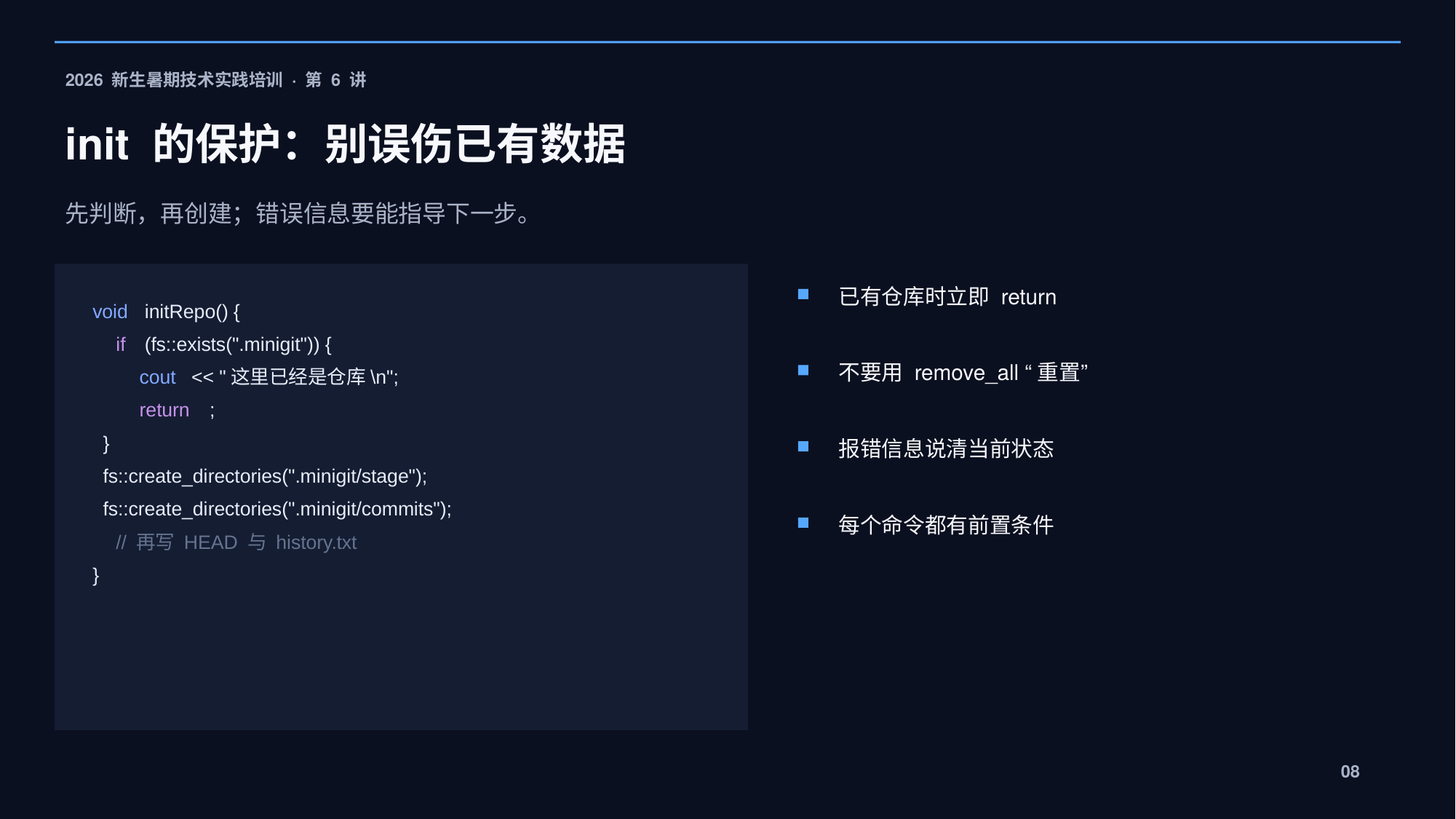

2026 新生暑期技术实践培训 · 第 6 讲
init 的保护：别误伤已有数据
先判断，再创建；错误信息要能指导下一步。

已有仓库时立即 return

void
 initRepo() {

if
 (fs::exists(".minigit")) {
不要用 remove_all “重置”

cout
 << "这里已经是仓库\n";

return
;
  }
报错信息说清当前状态

  fs::create_directories(".minigit/stage");
  fs::create_directories(".minigit/commits");
每个命令都有前置条件

// 再写 HEAD 与 history.txt
}
08